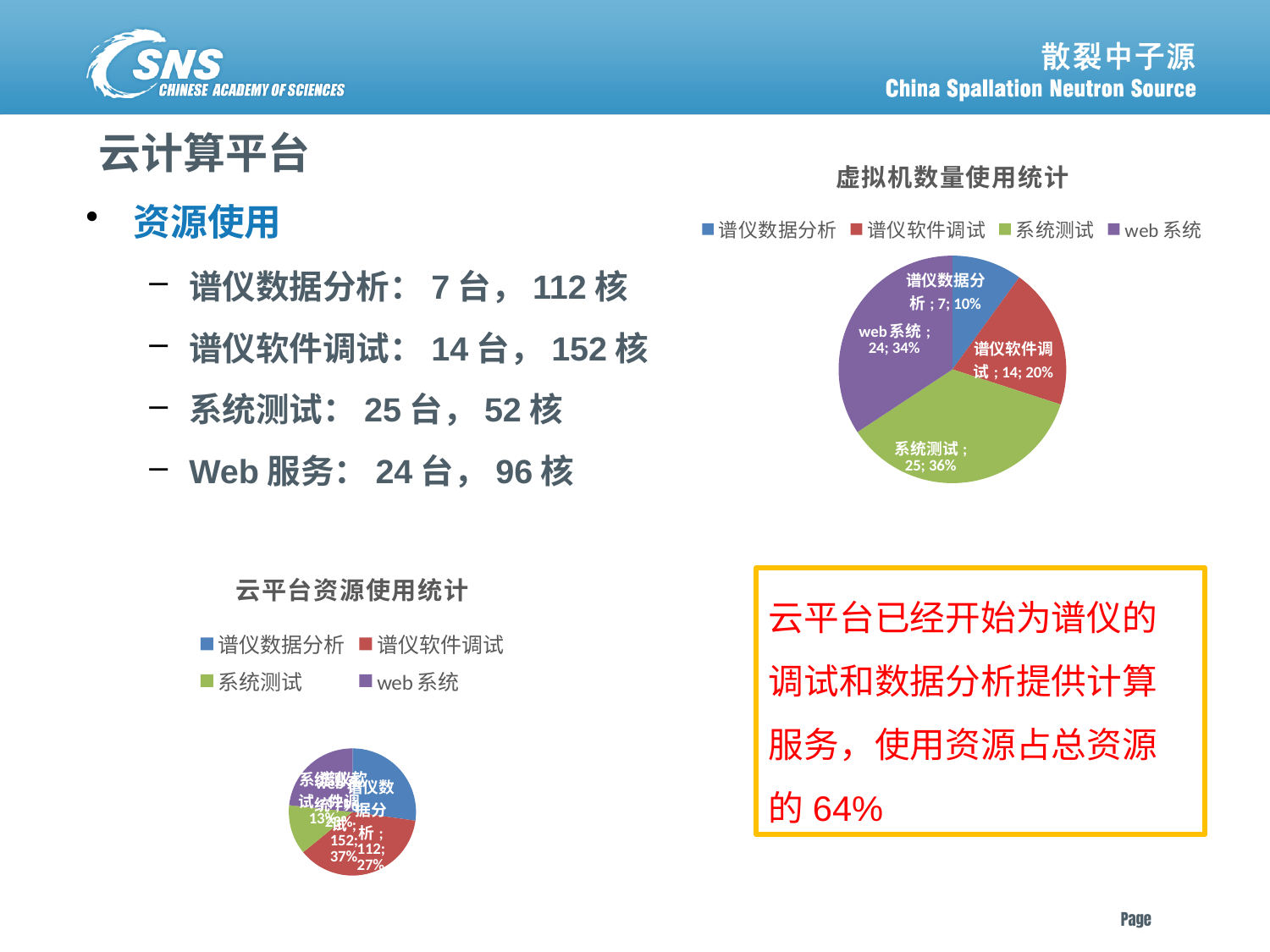

# 云计算平台

### Chart: 虚拟机数量使用统计

| Category |  |
|---|---|
| 谱仪数据分析 | 7.0 |
| 谱仪软件调试 | 14.0 |
| 系统测试 | 25.0 |
| web系统 | 24.0 |
资源使用
谱仪数据分析：7台，112核
谱仪软件调试：14台，152核
系统测试：25台，52核
Web服务：24台，96核

### Chart: 云平台资源使用统计

| Category |  |
|---|---|
| 谱仪数据分析 | 112.0 |
| 谱仪软件调试 | 152.0 |
| 系统测试 | 52.0 |
| web系统 | 96.0 |
云平台已经开始为谱仪的调试和数据分析提供计算服务，使用资源占总资源的64%
18